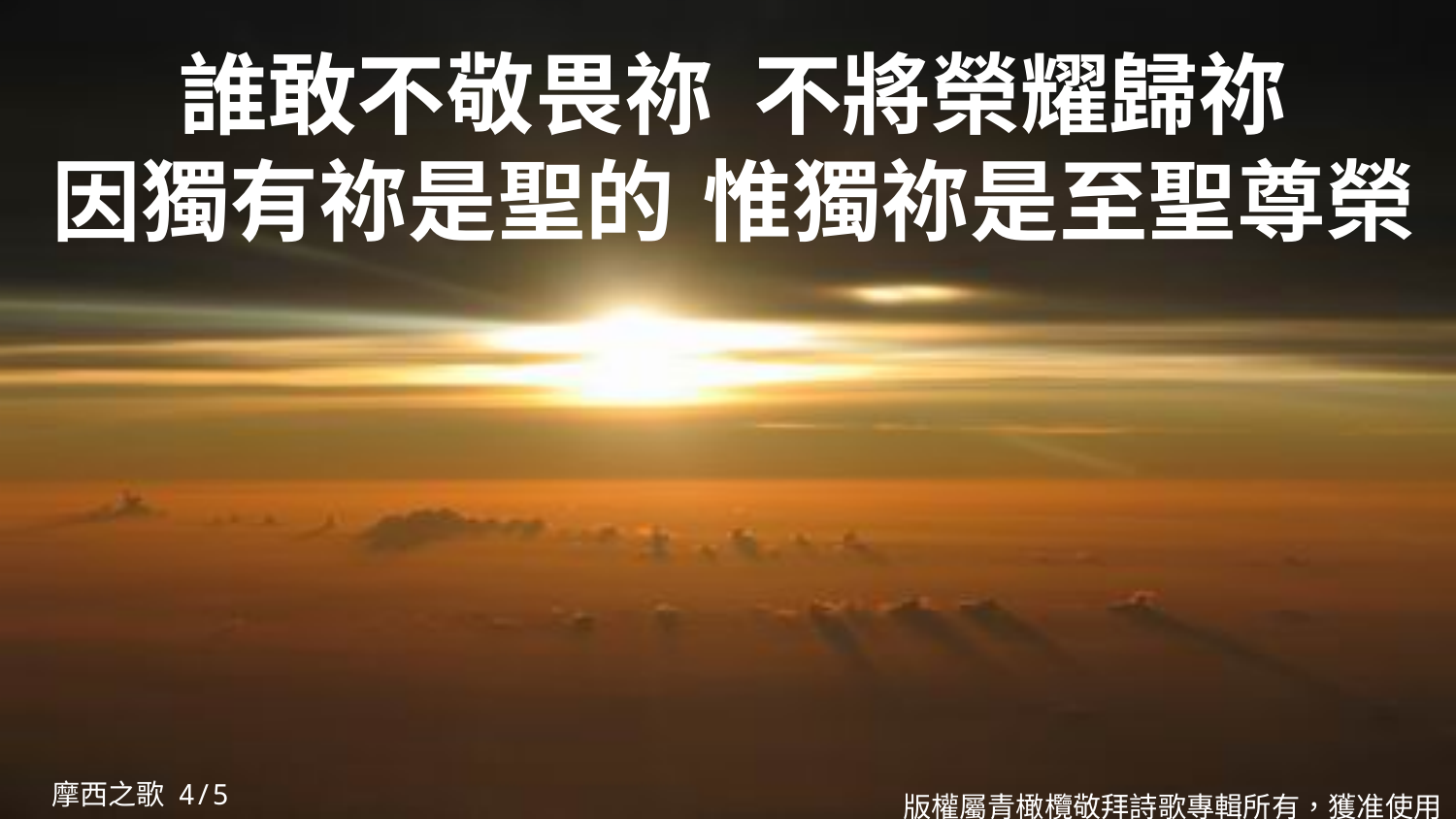

誰敢不敬畏祢  不將榮耀歸祢
因獨有祢是聖的  惟獨祢是至聖尊榮
摩西之歌 4/5
版權屬青橄欖敬拜詩歌專輯所有，獲准使用